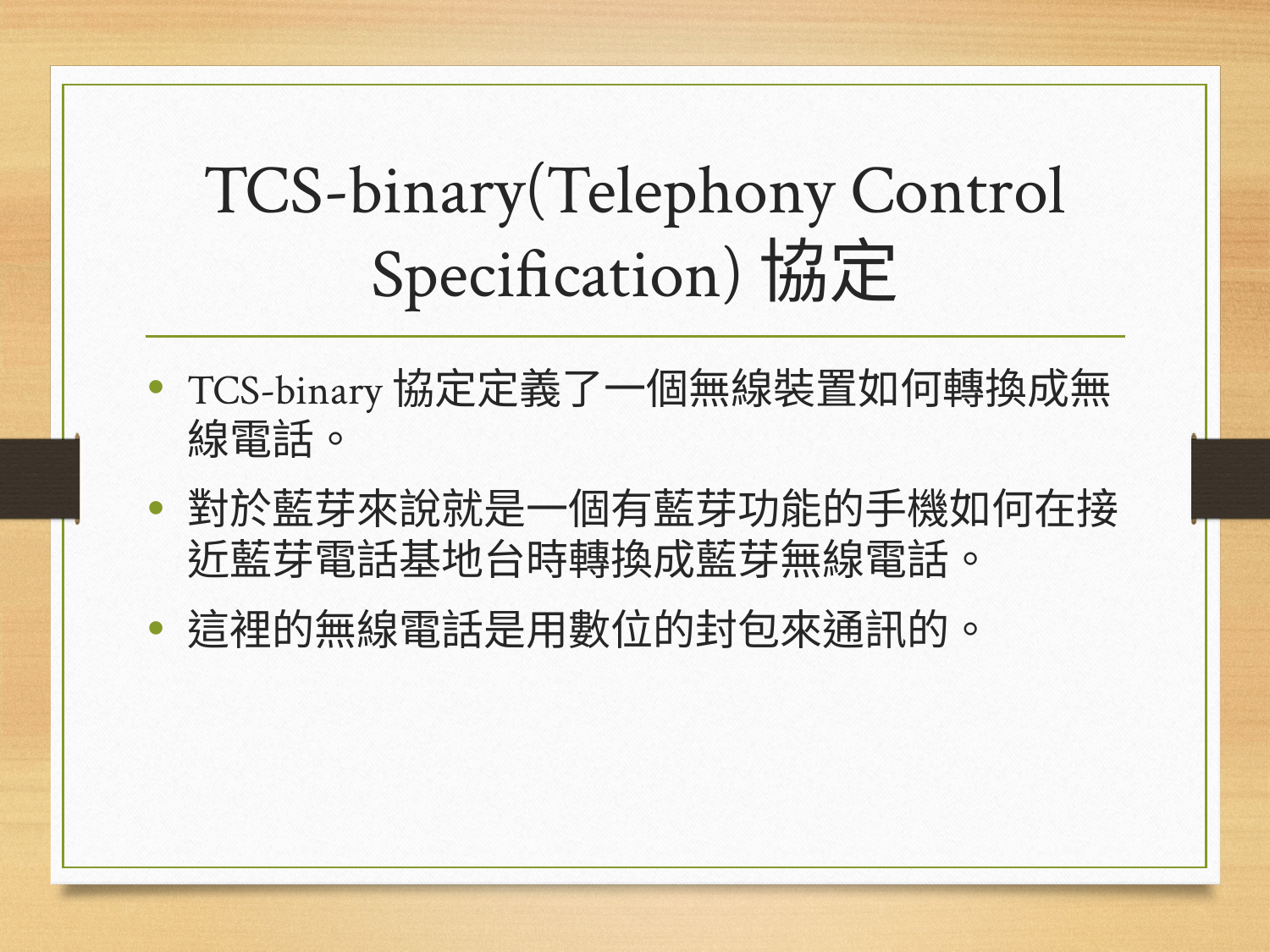

# TCS-binary(Telephony Control Specification)協定
TCS-binary協定定義了一個無線裝置如何轉換成無線電話。
對於藍芽來說就是一個有藍芽功能的手機如何在接近藍芽電話基地台時轉換成藍芽無線電話。
這裡的無線電話是用數位的封包來通訊的。